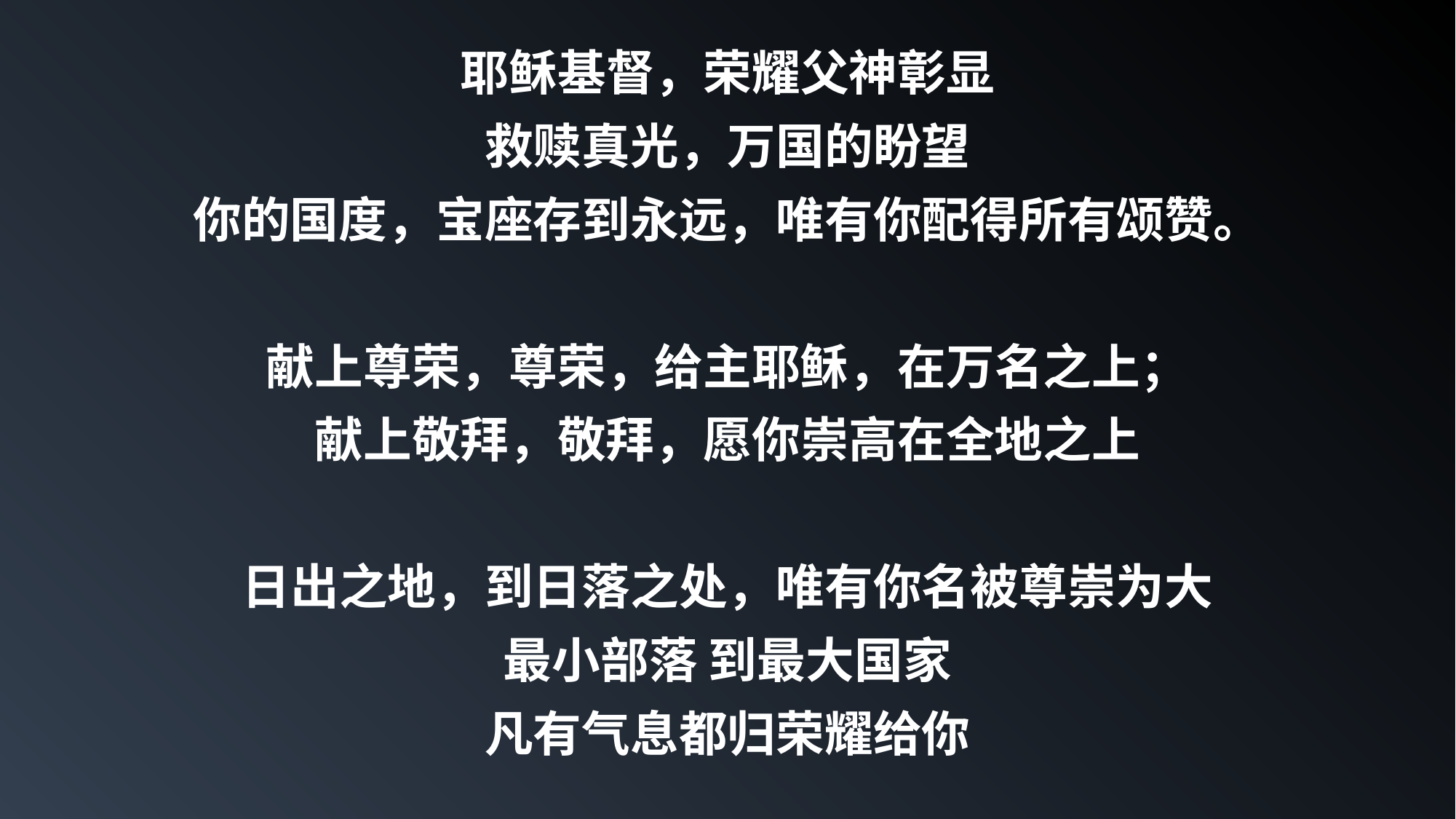

耶稣基督，荣耀父神彰显
救赎真光，万国的盼望
你的国度，宝座存到永远，唯有你配得所有颂赞。

献上尊荣，尊荣，给主耶稣，在万名之上；
献上敬拜，敬拜，愿你崇高在全地之上

日出之地，到日落之处，唯有你名被尊崇为大
最小部落 到最大国家
凡有气息都归荣耀给你